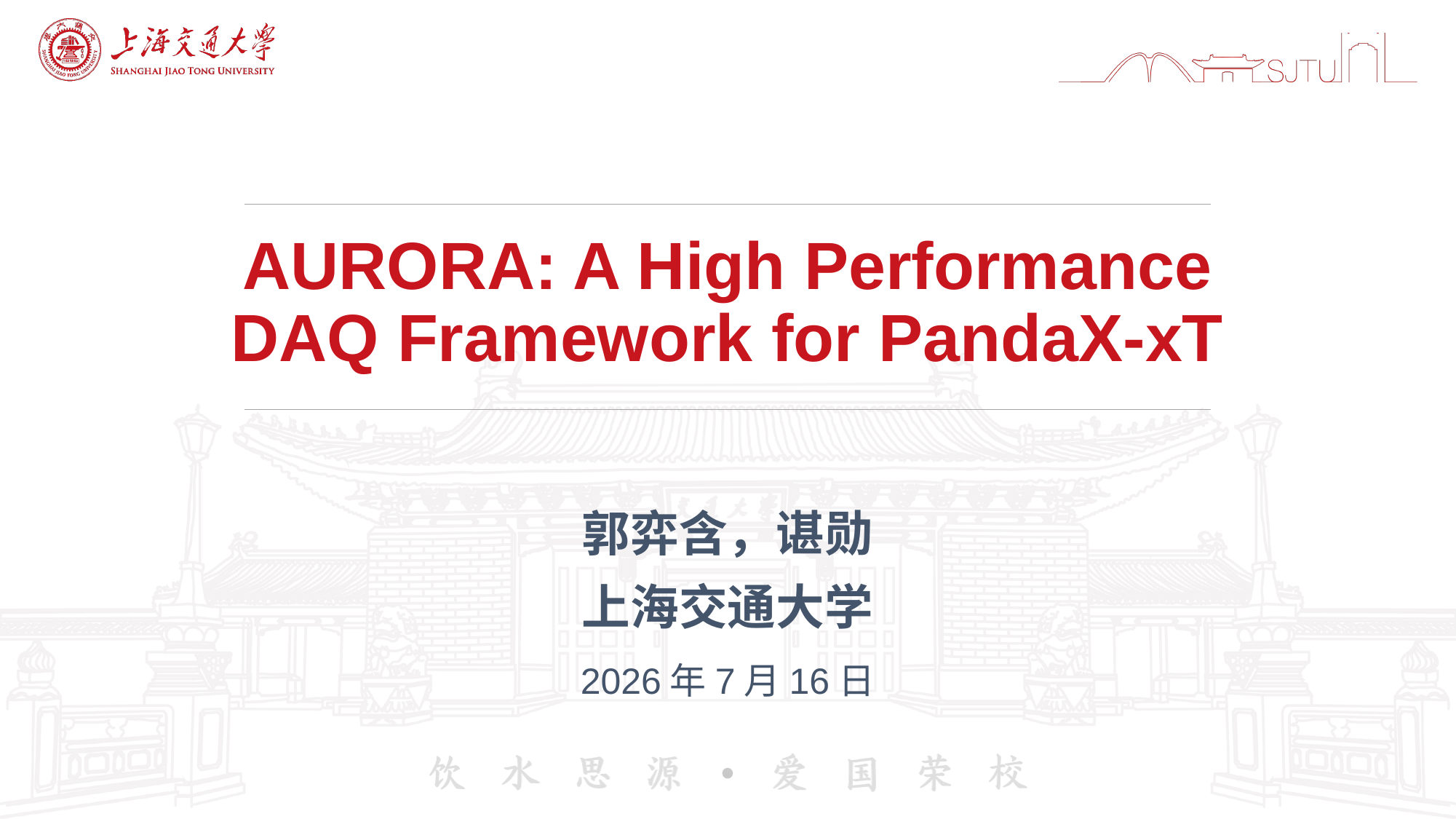

# AURORA: A High Performance DAQ Framework for PandaX-xT
郭弈含，谌勋
上海交通大学
2026年7月16日